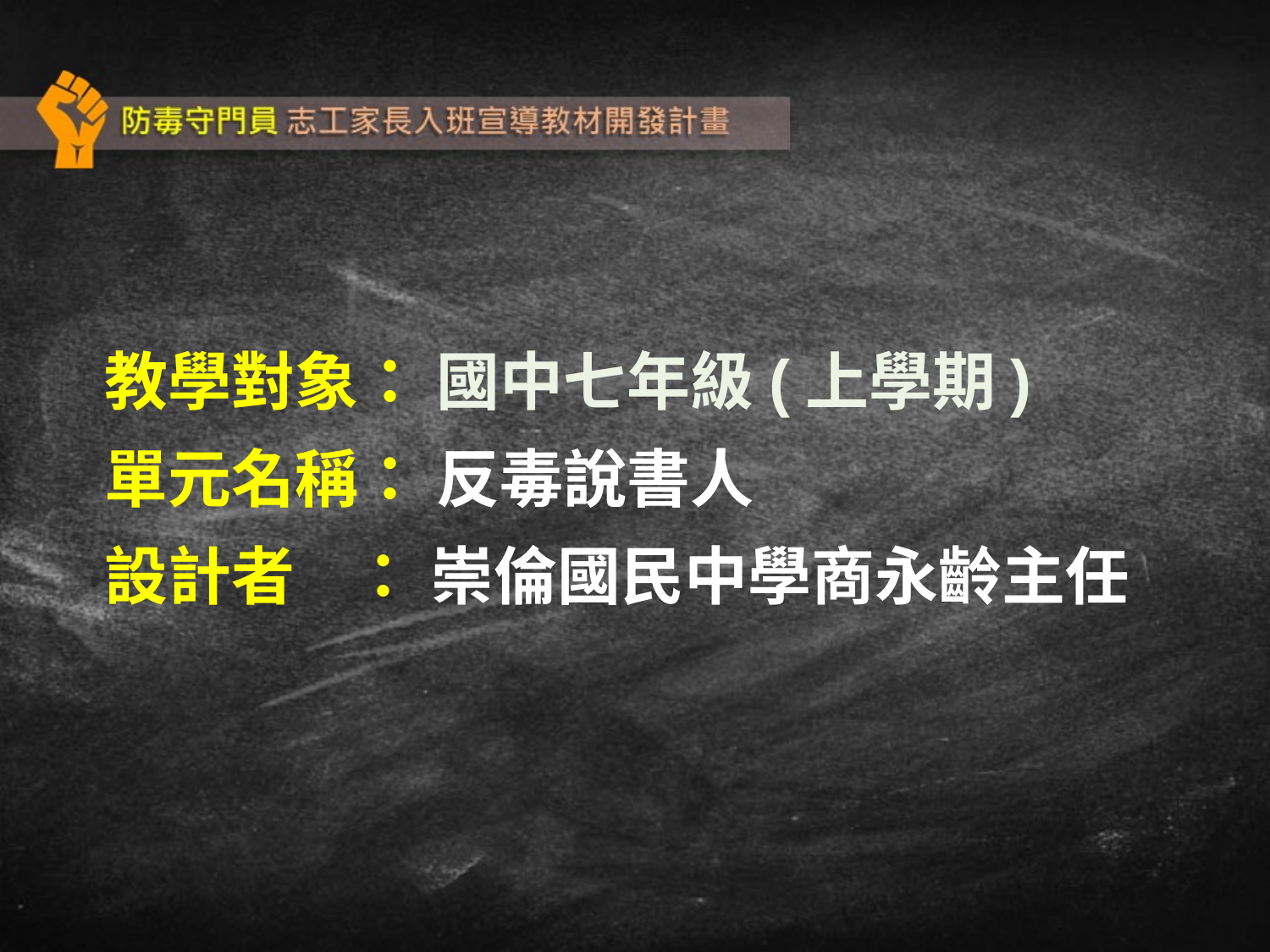

教學對象： 國中七年級(上學期)
單元名稱： 反毒說書人
設計者    ： 崇倫國民中學商永齡主任